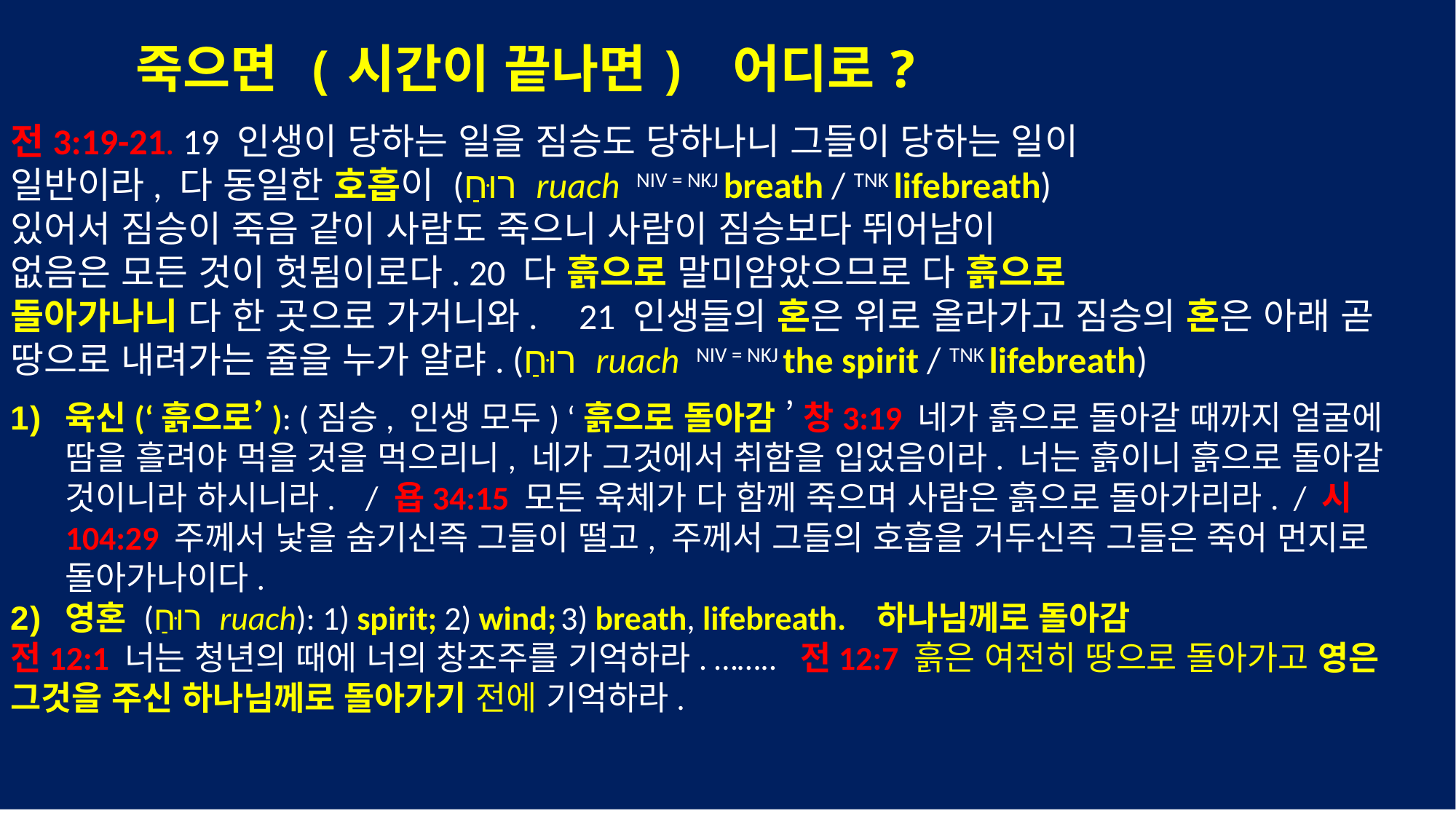

죽으면 (시간이 끝나면) 어디로?

전3:19-21. 19 인생이 당하는 일을 짐승도 당하나니 그들이 당하는 일이
일반이라, 다 동일한 호흡이 (רוּחַ  ruach  NIV = NKJ breath / TNK lifebreath)
있어서 짐승이 죽음 같이 사람도 죽으니 사람이 짐승보다 뛰어남이
없음은 모든 것이 헛됨이로다. 20 다 흙으로 말미암았으므로 다 흙으로
돌아가나니 다 한 곳으로 가거니와.     21 인생들의 혼은 위로 올라가고 짐승의 혼은 아래 곧 땅으로 내려가는 줄을 누가 알랴. (רוּחַ  ruach  NIV = NKJ the spirit / TNK lifebreath)

육신(‘흙으로’): (짐승, 인생 모두) ‘흙으로 돌아감 ’ 창3:19 네가 흙으로 돌아갈 때까지 얼굴에 땀을 흘려야 먹을 것을 먹으리니, 네가 그것에서 취함을 입었음이라. 너는 흙이니 흙으로 돌아갈 것이니라 하시니라.    / 욥34:15 모든 육체가 다 함께 죽으며 사람은 흙으로 돌아가리라.  / 시104:29 주께서 낯을 숨기신즉 그들이 떨고, 주께서 그들의 호흡을 거두신즉 그들은 죽어 먼지로 돌아가나이다.
영혼 (רוּחַ  ruach): 1) spirit; 2) wind; 3) breath, lifebreath.   하나님께로 돌아감
전12:1 너는 청년의 때에 너의 창조주를 기억하라. ……..  전12:7 흙은 여전히 땅으로 돌아가고 영은 그것을 주신 하나님께로 돌아가기 전에 기억하라.